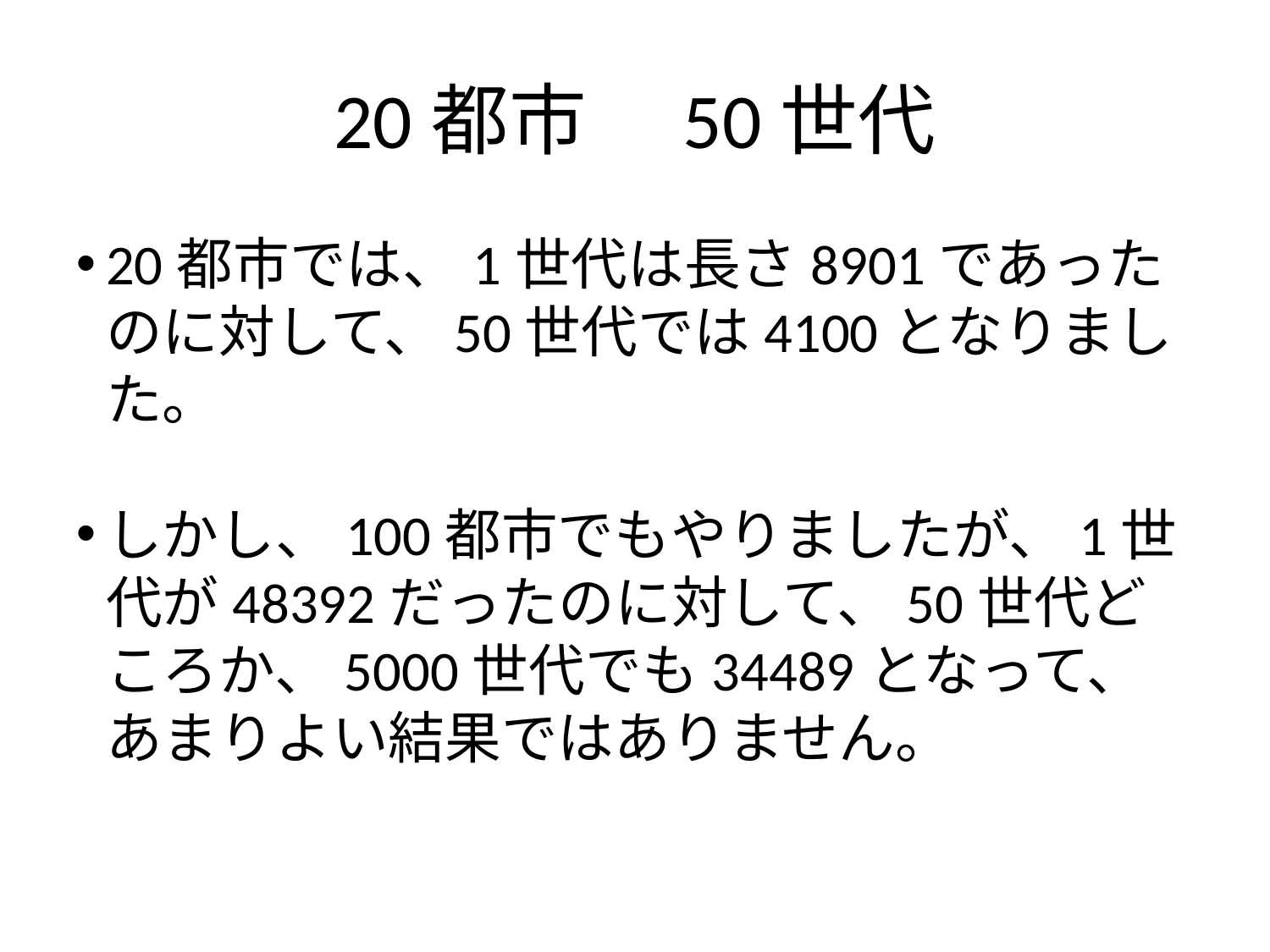

20都市　50世代
20都市では、1世代は長さ8901であったのに対して、50世代では4100となりました。

しかし、100都市でもやりましたが、1世代が48392だったのに対して、50世代どころか、5000世代でも34489となって、あまりよい結果ではありません。